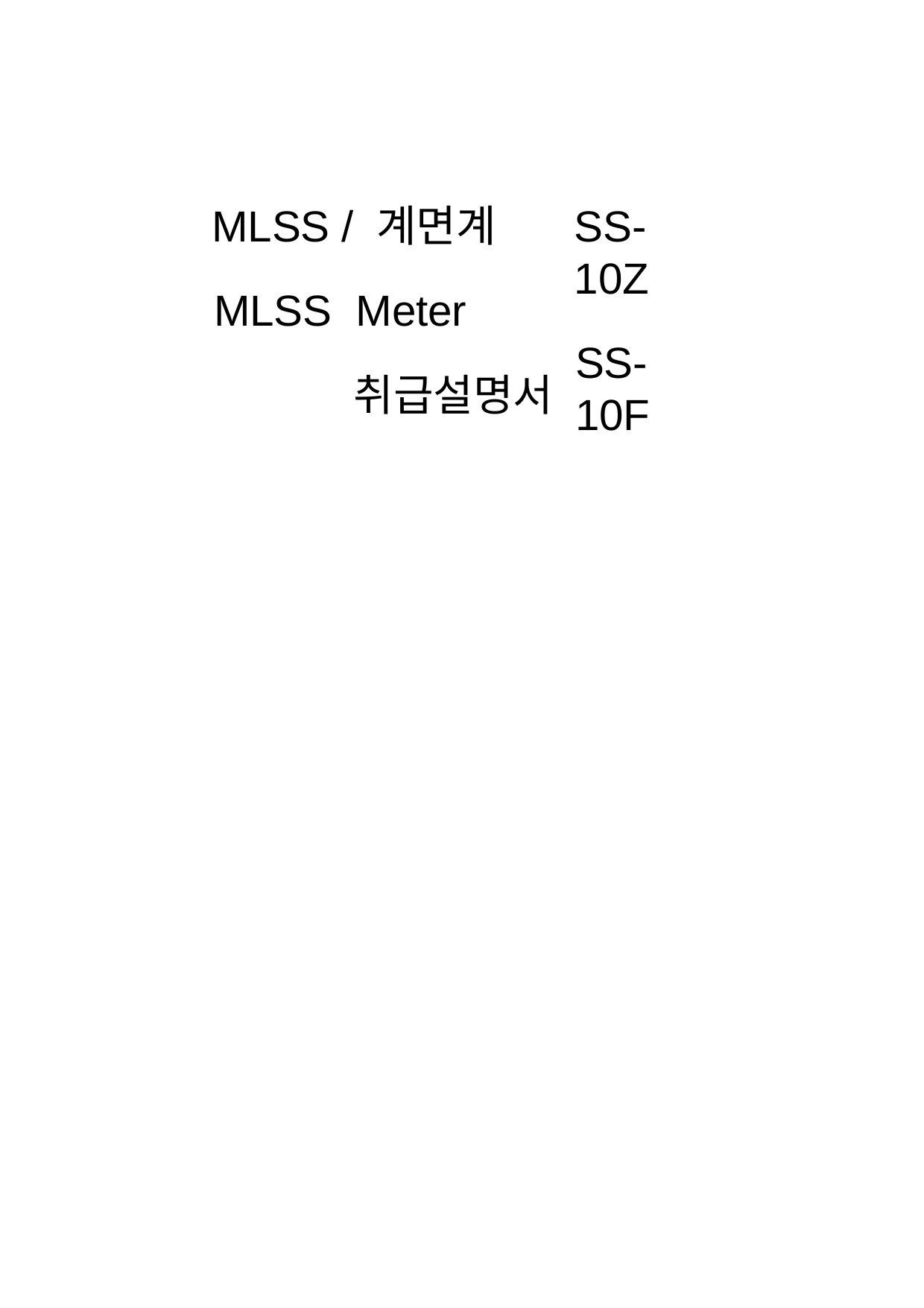

# SS-10Z
SS-10F
MLSS / 계면계
MLSS	Meter
취급설명서